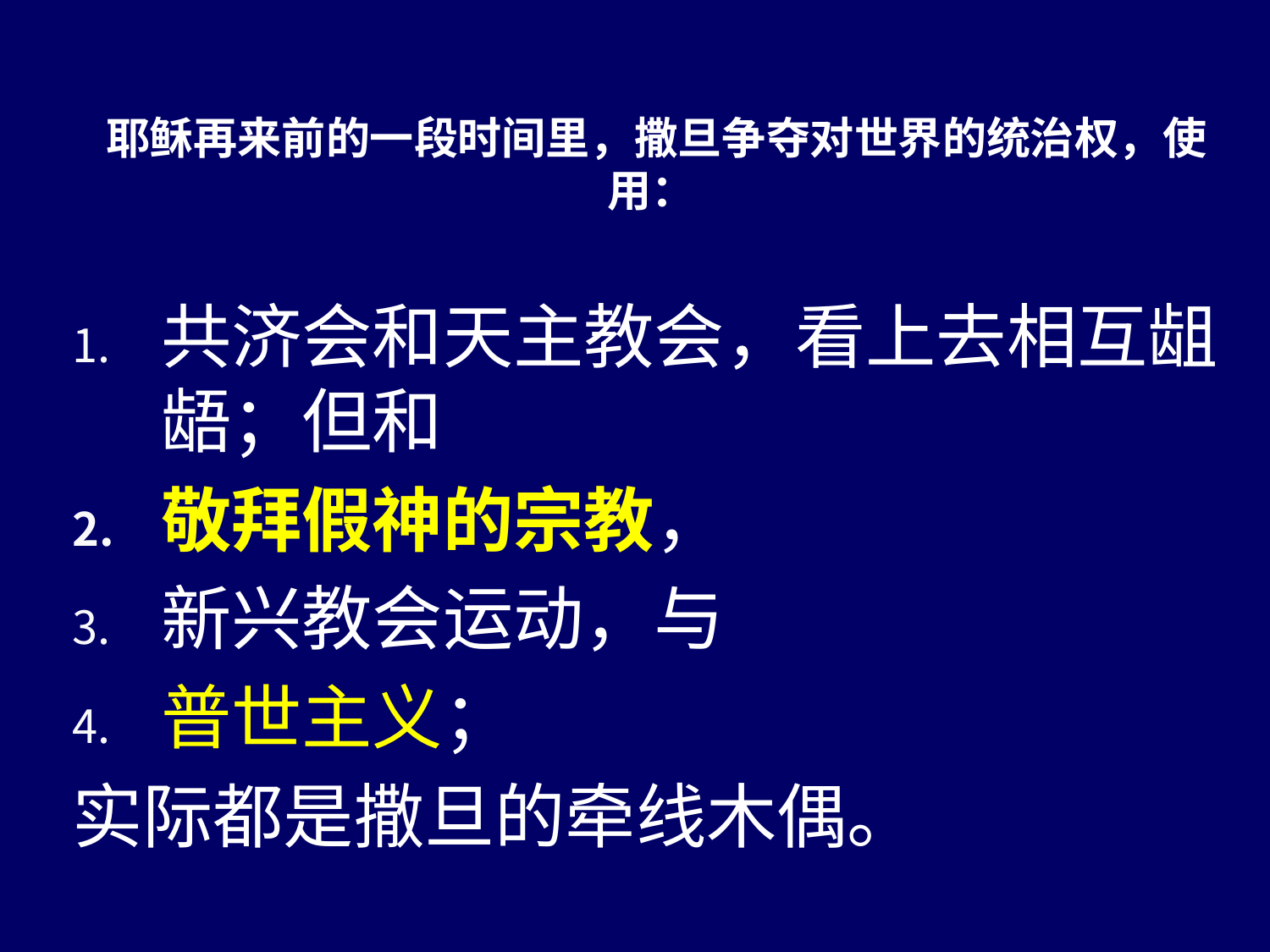

# 耶稣再来前的一段时间里，撒旦争夺对世界的统治权，使用：
共济会和天主教会，看上去相互龃龉；但和
敬拜假神的宗教，
新兴教会运动，与
普世主义；
实际都是撒旦的牵线木偶。